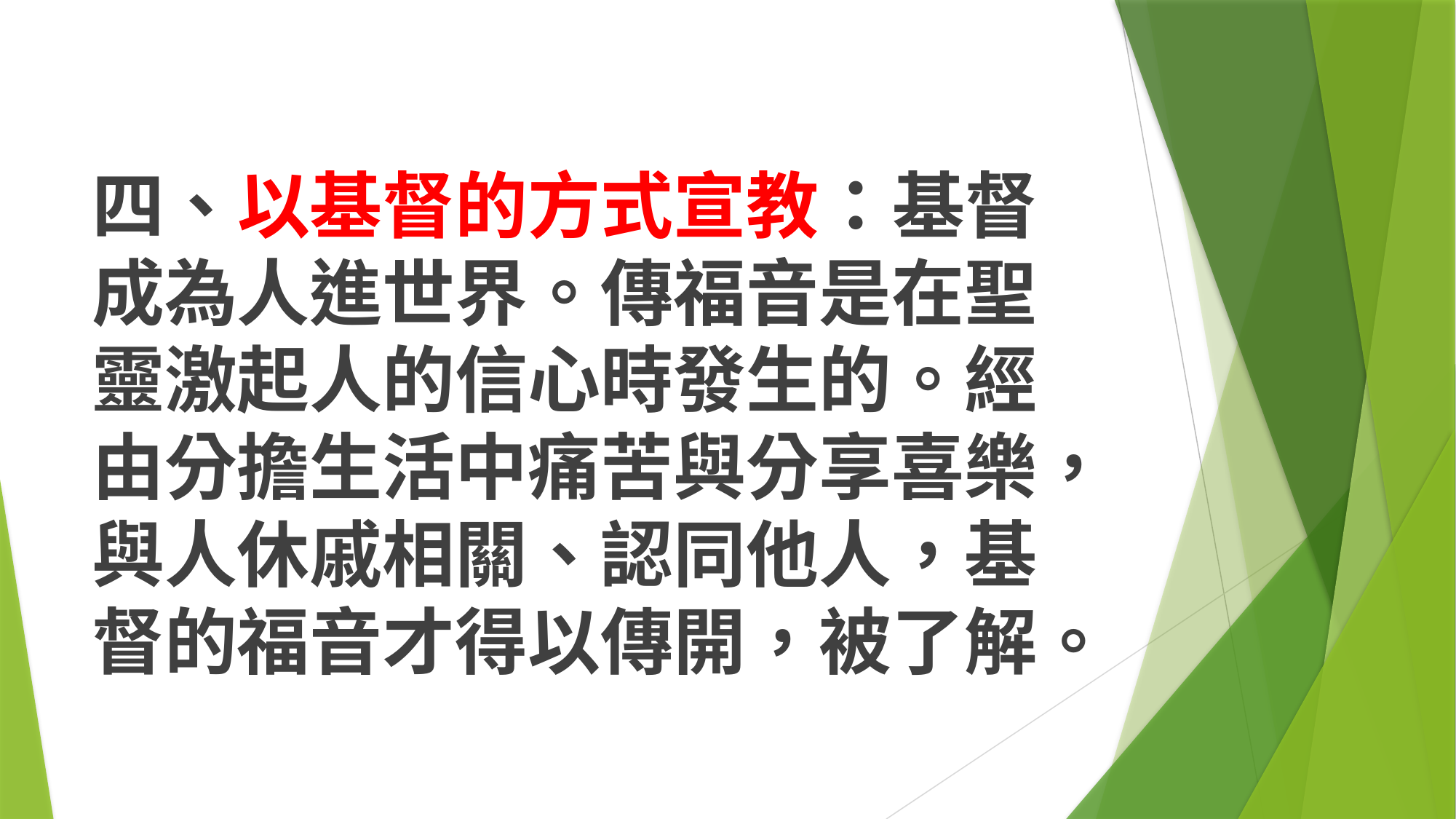

#
四、以基督的方式宣教：基督成為人進世界。傳福音是在聖靈激起人的信心時發生的。經由分擔生活中痛苦與分享喜樂，與人休戚相關、認同他人，基督的福音才得以傳開，被了解。